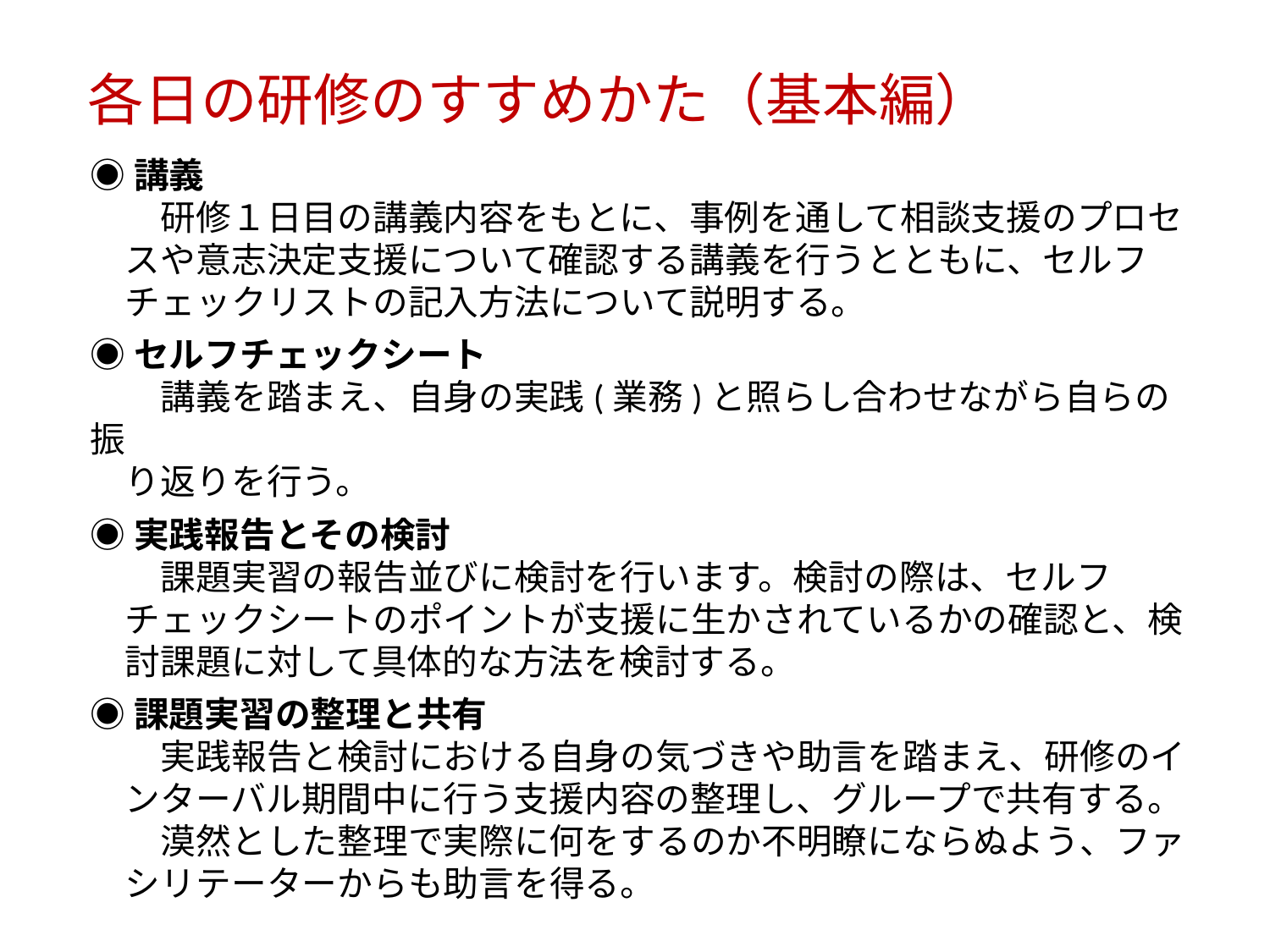

各日の研修のすすめかた（基本編）
◉講義
　　研修１日目の講義内容をもとに、事例を通して相談支援のプロセ
　スや意志決定支援について確認する講義を行うとともに、セルフ
　チェックリストの記入方法について説明する。

◉セルフチェックシート
　　講義を踏まえ、自身の実践(業務)と照らし合わせながら自らの振
　り返りを行う。

◉実践報告とその検討
　　課題実習の報告並びに検討を行います。検討の際は、セルフ
　チェックシートのポイントが支援に生かされているかの確認と、検
　討課題に対して具体的な方法を検討する。

◉課題実習の整理と共有
　　実践報告と検討における自身の気づきや助言を踏まえ、研修のイ
　ンターバル期間中に行う支援内容の整理し、グループで共有する。
　　漠然とした整理で実際に何をするのか不明瞭にならぬよう、ファ
　シリテーターからも助言を得る。